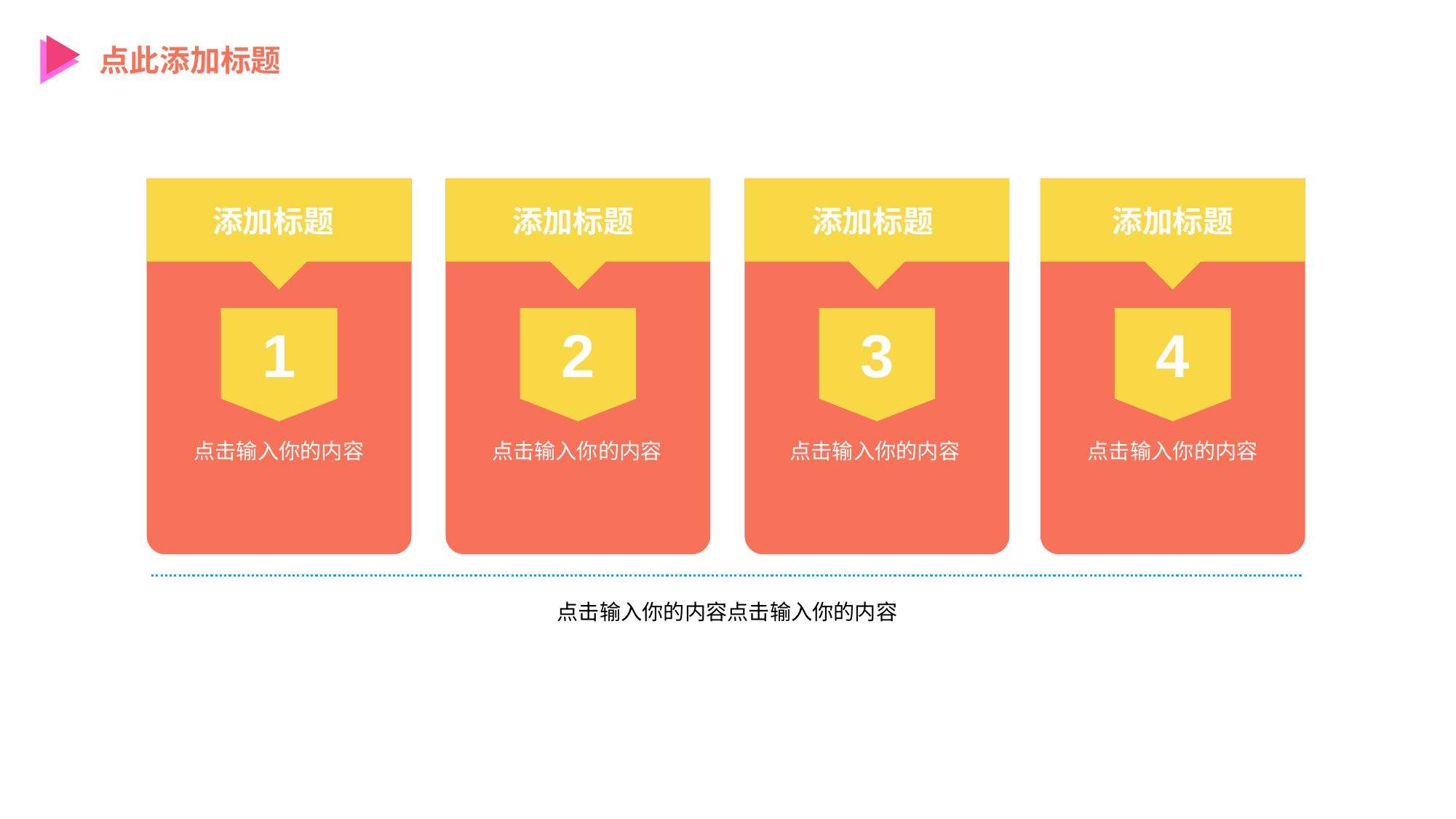

点此添加标题

添加标题
添加标题
添加标题
添加标题
1
2
3
4
点击输入你的内容
点击输入你的内容
点击输入你的内容
点击输入你的内容
点击输入你的内容点击输入你的内容